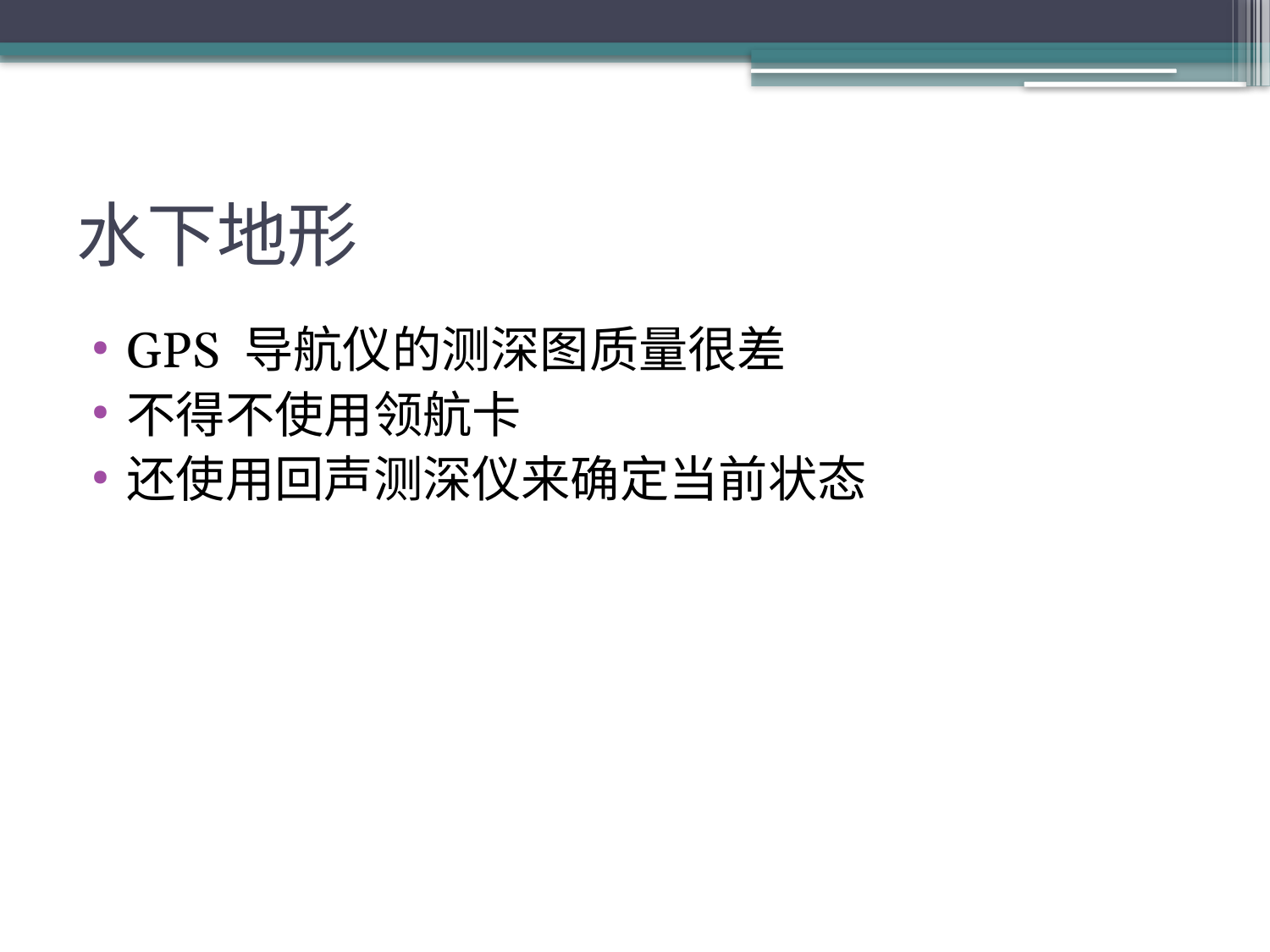

# 水下地形
GPS 导航仪的测深图质量很差
不得不使用领航卡
还使用回声测深仪来确定当前状态